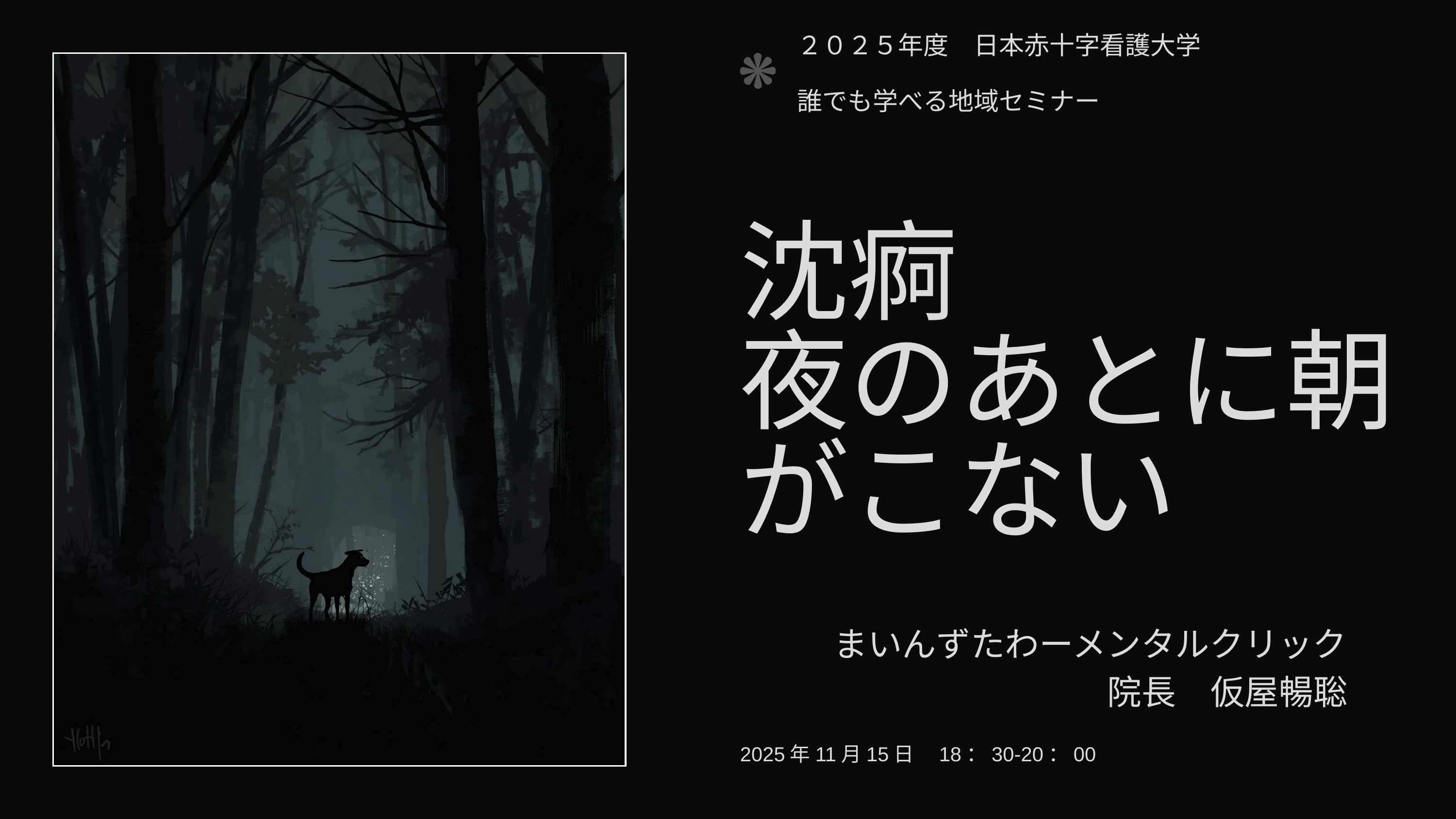

２０２５年度　日本赤十字看護大学

誰でも学べる地域セミナー

沈痾
夜のあとに朝がこない

まいんずたわーメンタルクリック
院長　仮屋暢聡
2025年11月15日　18：30-20：00